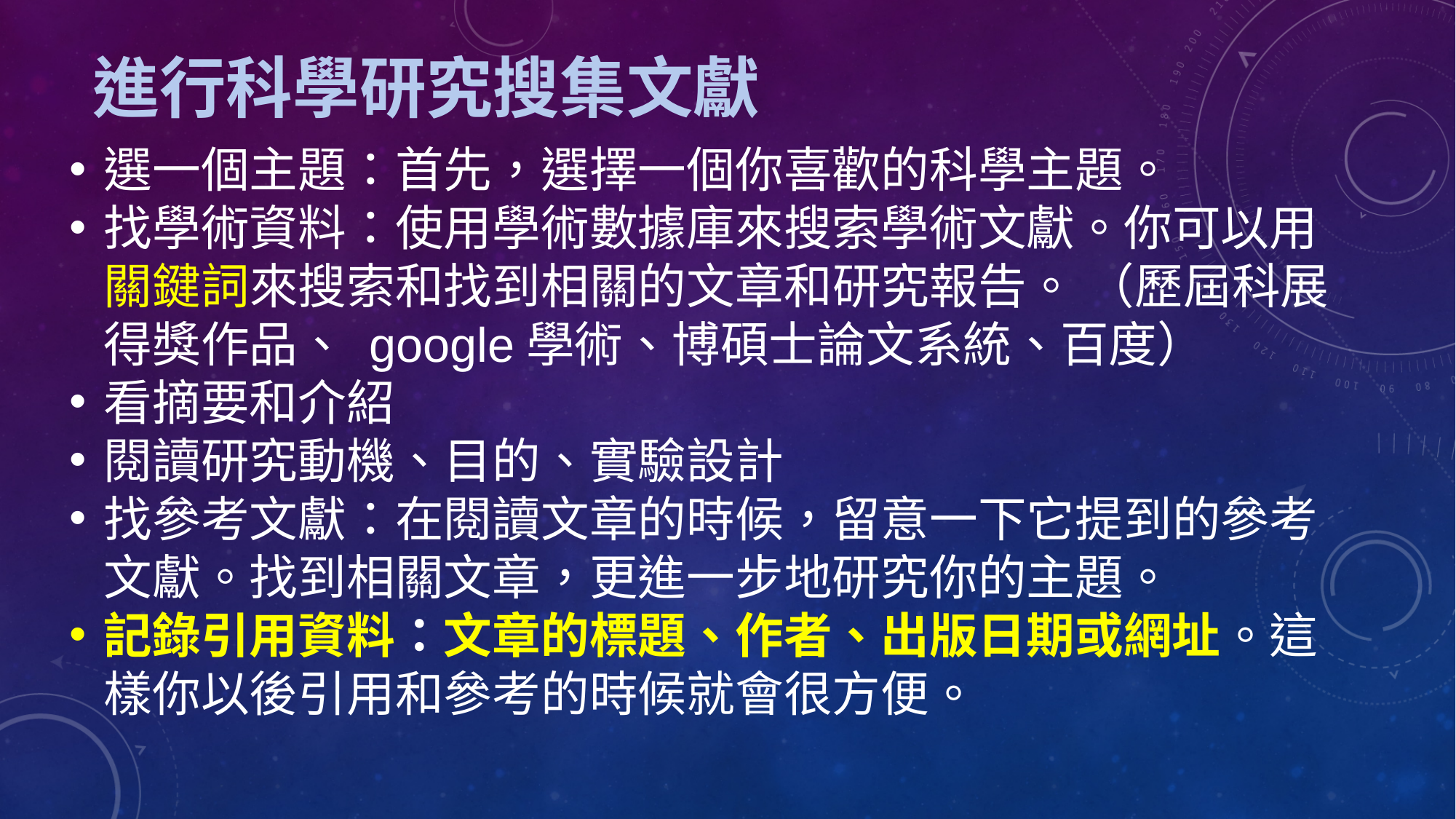

# 進行科學研究搜集文獻
選一個主題：首先，選擇一個你喜歡的科學主題。
找學術資料：使用學術數據庫來搜索學術文獻。你可以用關鍵詞來搜索和找到相關的文章和研究報告。 （歷屆科展得獎作品、 google學術、博碩士論文系統、百度）
看摘要和介紹
閱讀研究動機、目的、實驗設計
找參考文獻：在閱讀文章的時候，留意一下它提到的參考文獻。找到相關文章，更進一步地研究你的主題。
記錄引用資料：文章的標題、作者、出版日期或網址。這樣你以後引用和參考的時候就會很方便。